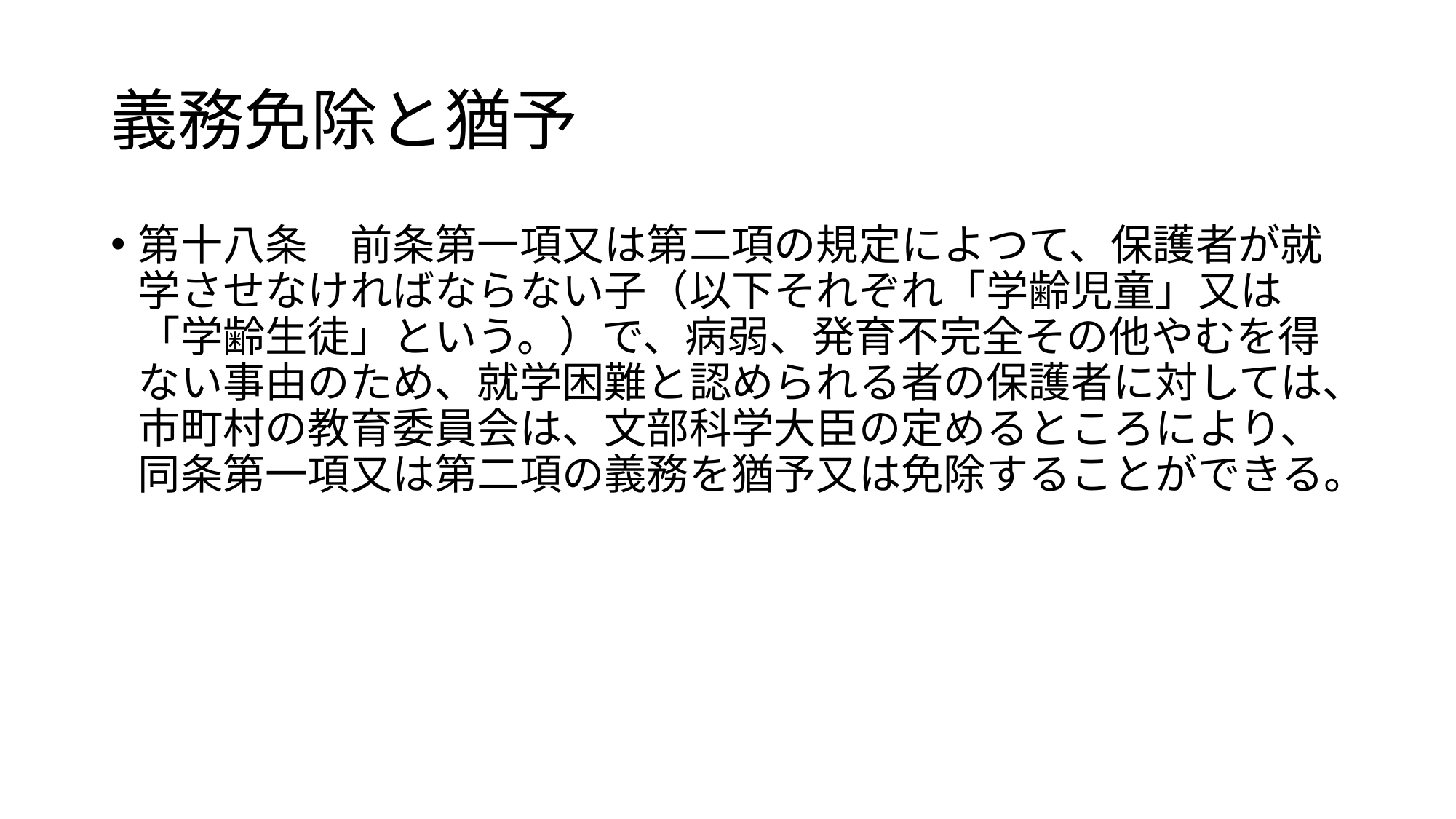

# 義務免除と猶予
第十八条　前条第一項又は第二項の規定によつて、保護者が就学させなければならない子（以下それぞれ「学齢児童」又は「学齢生徒」という。）で、病弱、発育不完全その他やむを得ない事由のため、就学困難と認められる者の保護者に対しては、市町村の教育委員会は、文部科学大臣の定めるところにより、同条第一項又は第二項の義務を猶予又は免除することができる。